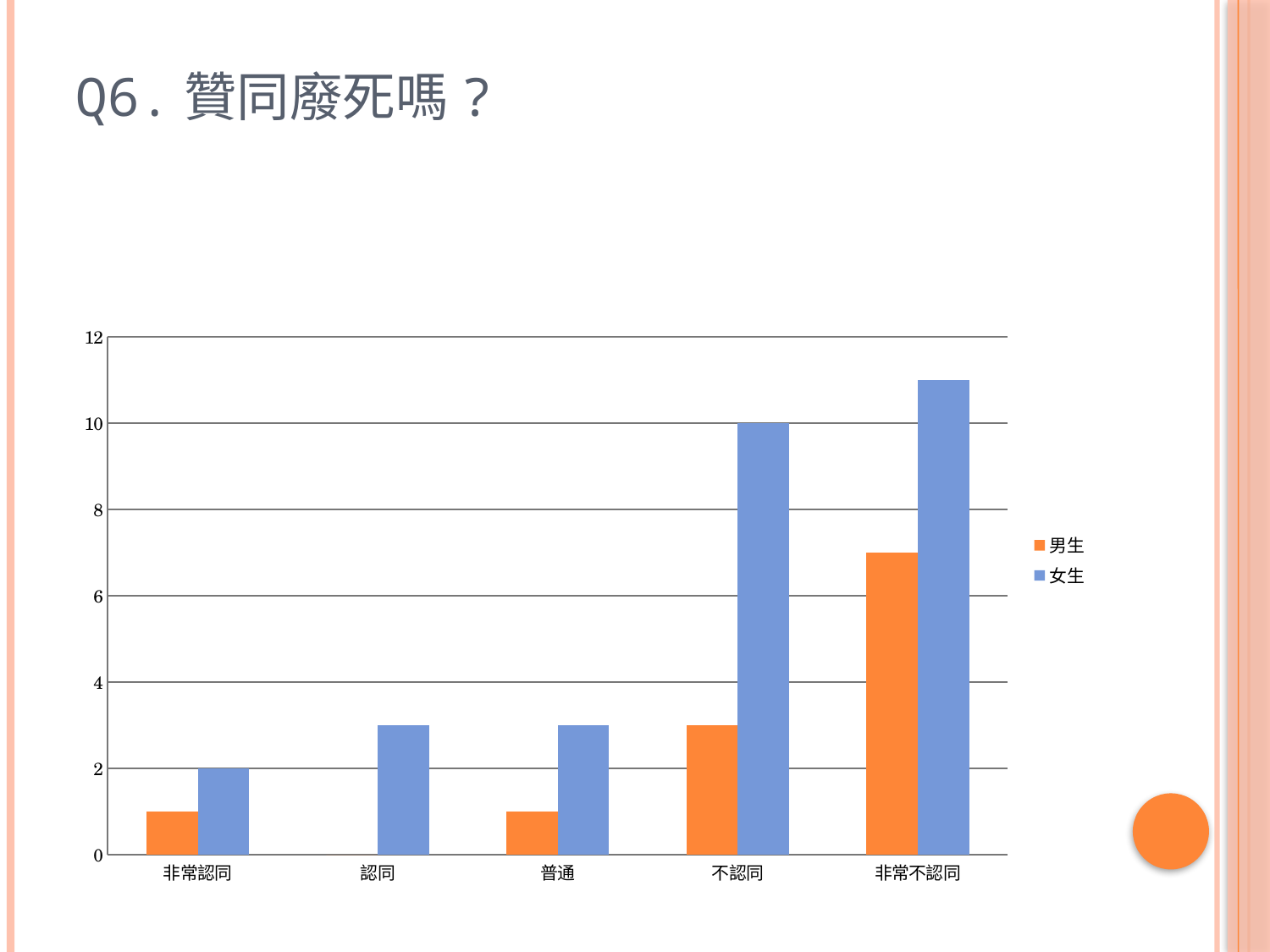

# Q6.贊同廢死嗎?

### Chart:

| Category | 男生 | 女生 |
|---|---|---|
| 非常認同 | 1.0 | 2.0 |
| 認同 | 0.0 | 3.0 |
| 普通 | 1.0 | 3.0 |
| 不認同 | 3.0 | 10.0 |
| 非常不認同 | 7.0 | 11.0 |